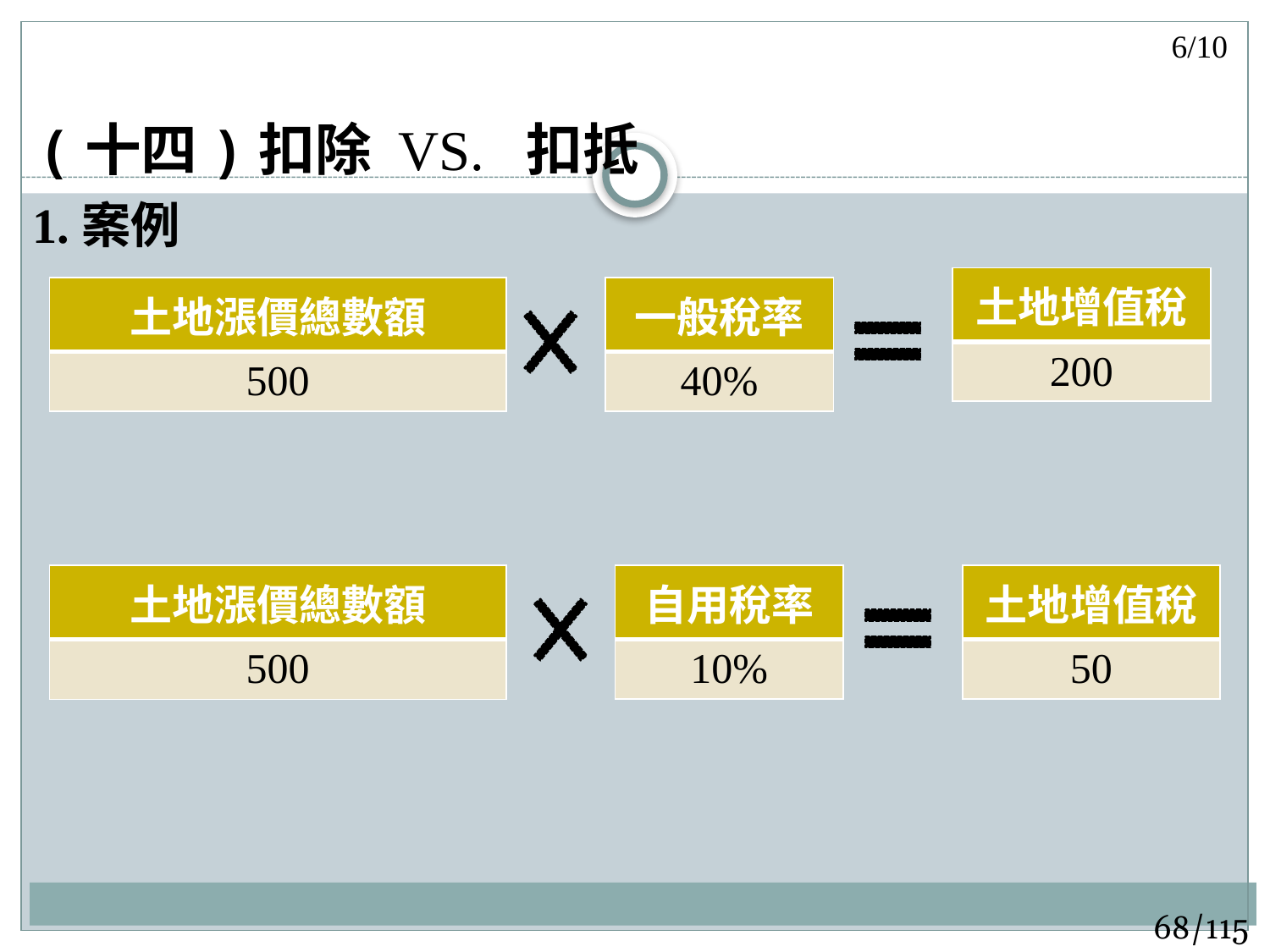

6/10
# (十四)扣除 VS.  扣抵
1.案例
| 土地增值稅 |
| --- |
| 200 |
| 土地漲價總數額 |
| --- |
| 500 |
| 一般稅率 |
| --- |
| 40% |

| 土地漲價總數額 |
| --- |
| 500 |
| 自用稅率 |
| --- |
| 10% |

| 土地增值稅 |
| --- |
| 50 |